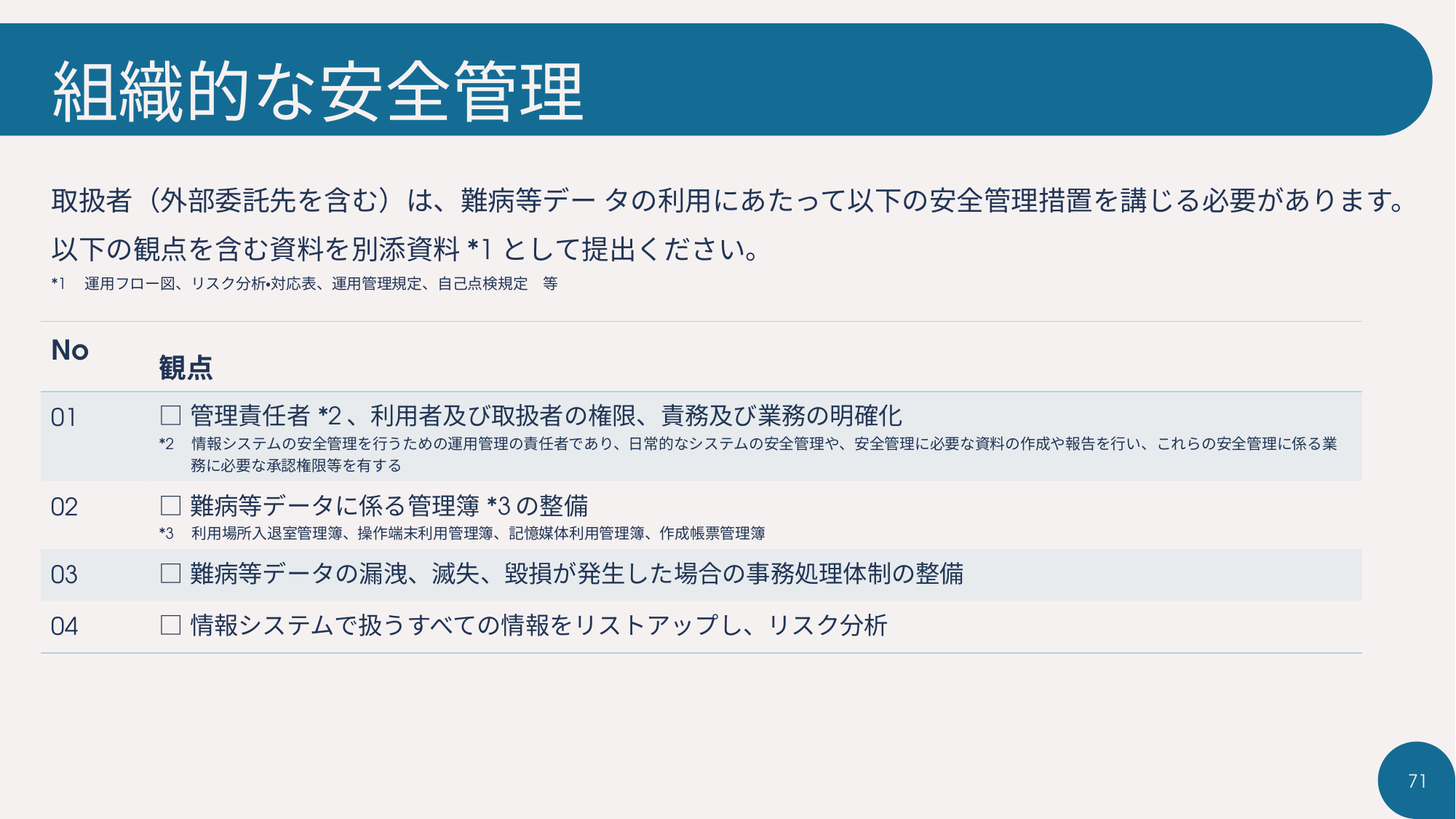

# 組織的な安全管理
取扱者（外部委託先を含む）は、難病等デー タの利用にあたって以下の安全管理措置を講じる必要があります。以下の観点を含む資料を別添資料*1として提出ください。
*1　運用フロー図、リスク分析・対応表、運用管理規定、自己点検規定　等
| No | 観点 |
| --- | --- |
| 01 | □管理責任者\*2、利用者及び取扱者の権限、責務及び業務の明確化 \*2　情報システムの安全管理を行うための運用管理の責任者であり、日常的なシステムの安全管理や、安全管理に必要な資料の作成や報告を行い、これらの安全管理に係る業務に必要な承認権限等を有する |
| 02 | □難病等データに係る管理簿\*3の整備 \*3　利用場所入退室管理簿、操作端末利用管理簿、記憶媒体利用管理簿、作成帳票管理簿 |
| 03 | □難病等データの漏洩、滅失、毀損が発生した場合の事務処理体制の整備 |
| 04 | □情報システムで扱うすべての情報をリストアップし、リスク分析 |
71